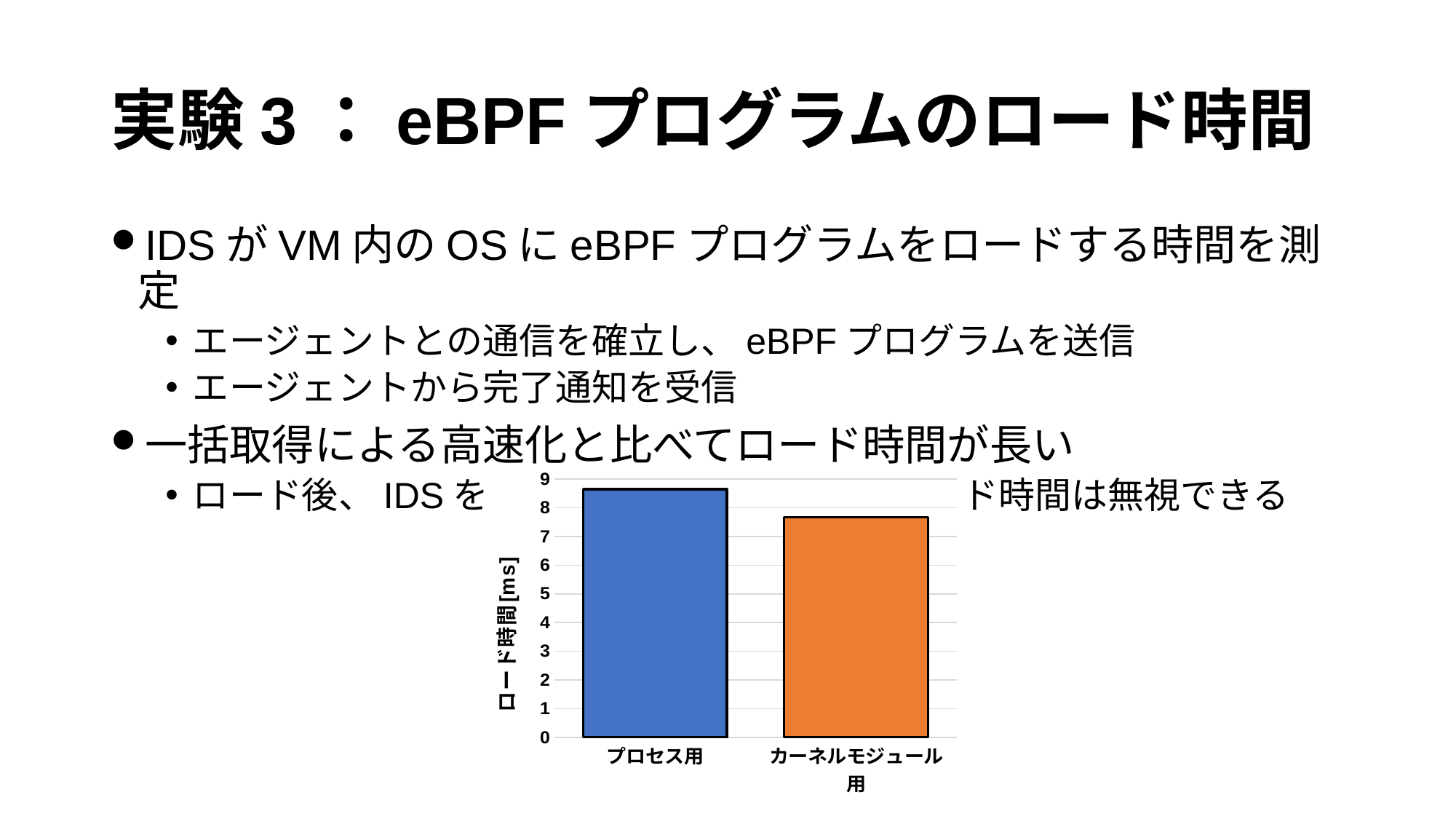

# 実験3：eBPFプログラムのロード時間
IDSがVM内のOSにeBPFプログラムをロードする時間を測定
エージェントとの通信を確立し、eBPFプログラムを送信
エージェントから完了通知を受信
一括取得による高速化と比べてロード時間が長い
ロード後、IDSを定期的に実行するため、ロード時間は無視できる

### Chart

| Category |  |
|---|---|
| プロセス用 | 8.6471634 |
| カーネルモジュール用 | 7.668050799999999 |